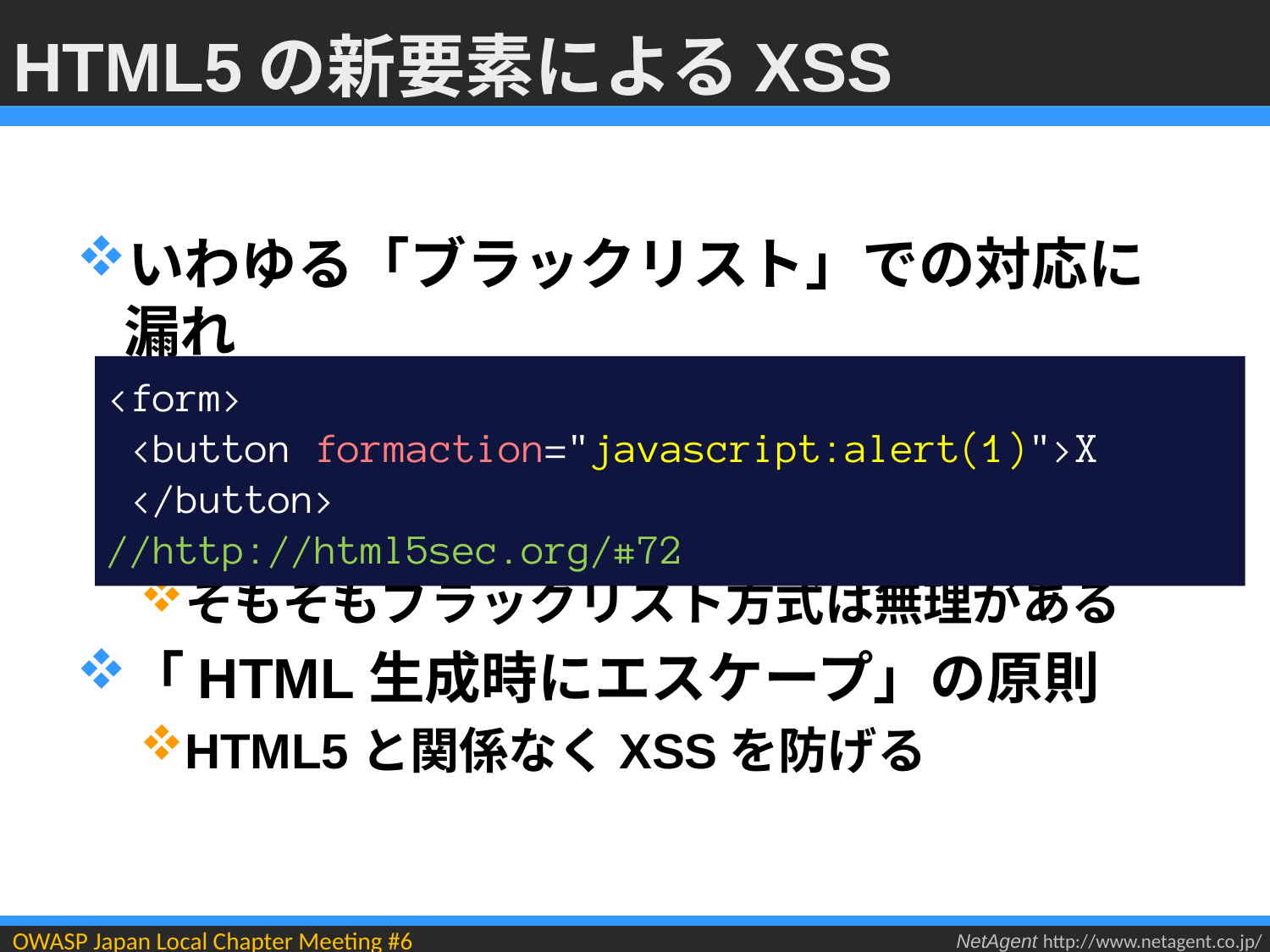

# HTML5の新要素によるXSS
いわゆる「ブラックリスト」での対応に漏れ

そもそもブラックリスト方式は無理がある
「HTML生成時にエスケープ」の原則
HTML5と関係なくXSSを防げる
<form>
 <button formaction="javascript:alert(1)">X
 </button>
//http://html5sec.org/#72